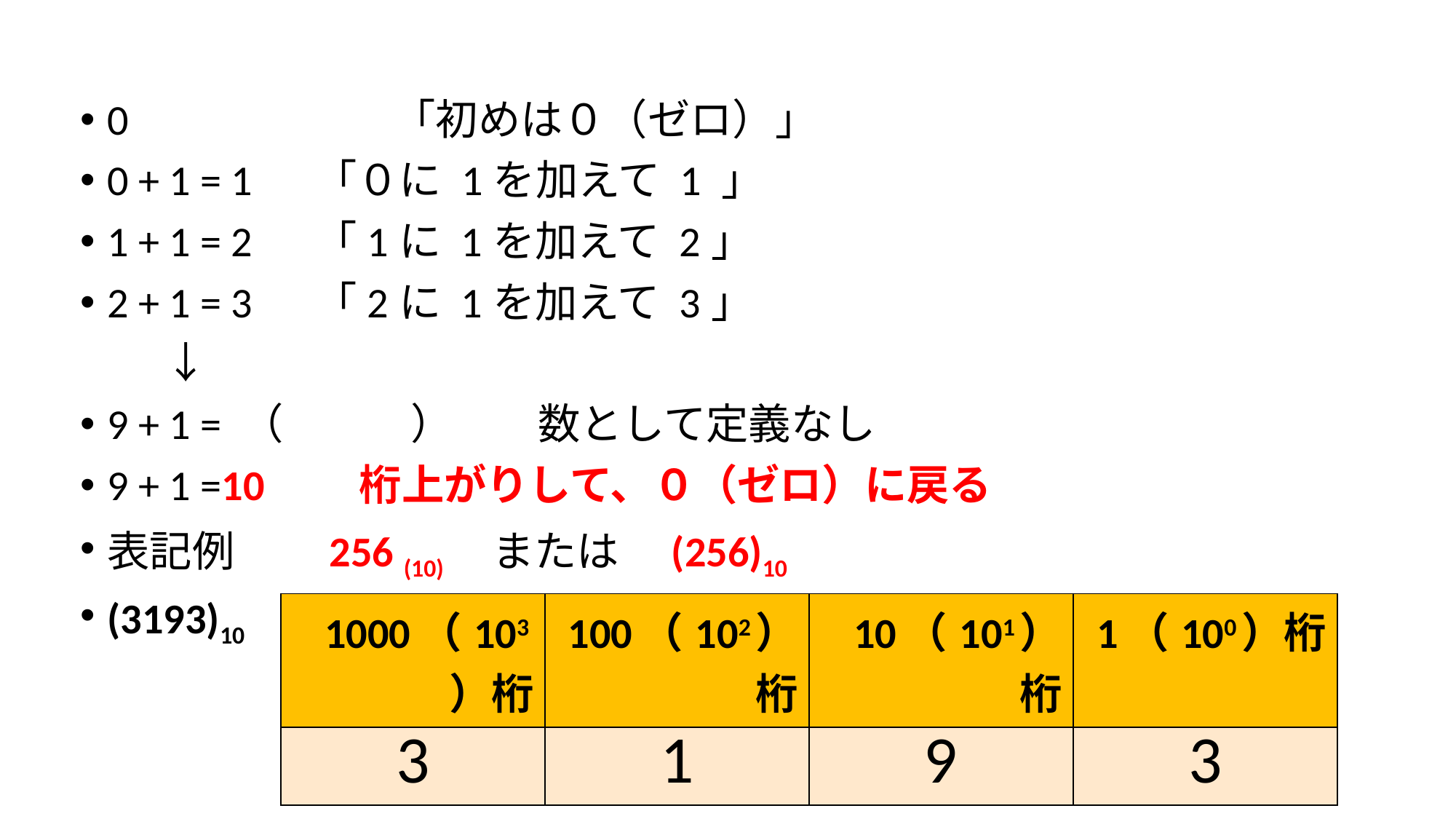

0　　　　　　「初めは０（ゼロ）」
0 + 1 = 1 　「０に 1を加えて 1 」
1 + 1 = 2 　「1に 1を加えて 2」
2 + 1 = 3 　「2に 1を加えて 3」
　　↓
9 + 1 = （　　　）　　数として定義なし
9 + 1 =10　　桁上がりして、０（ゼロ）に戻る
表記例　　256 (10)　または　(256)10
(3193)10
| 1000（103）桁 | 100（102）桁 | 10（101）桁 | 1（100）桁 |
| --- | --- | --- | --- |
| 3 | 1 | 9 | 3 |